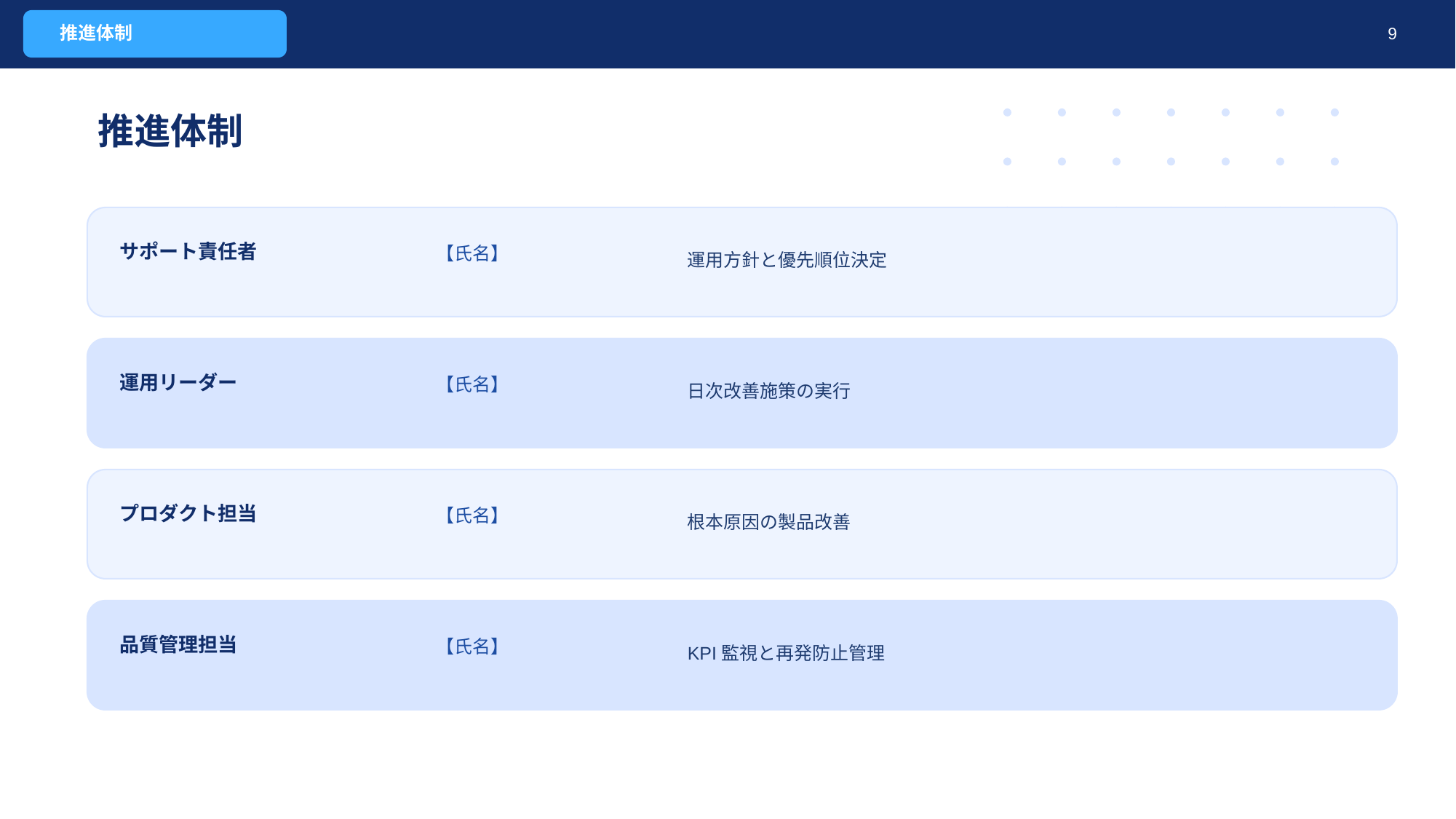

推進体制
9
推進体制

運用方針と優先順位決定
サポート責任者
【氏名】

日次改善施策の実行
運用リーダー
【氏名】

根本原因の製品改善
プロダクト担当
【氏名】

KPI監視と再発防止管理
品質管理担当
【氏名】